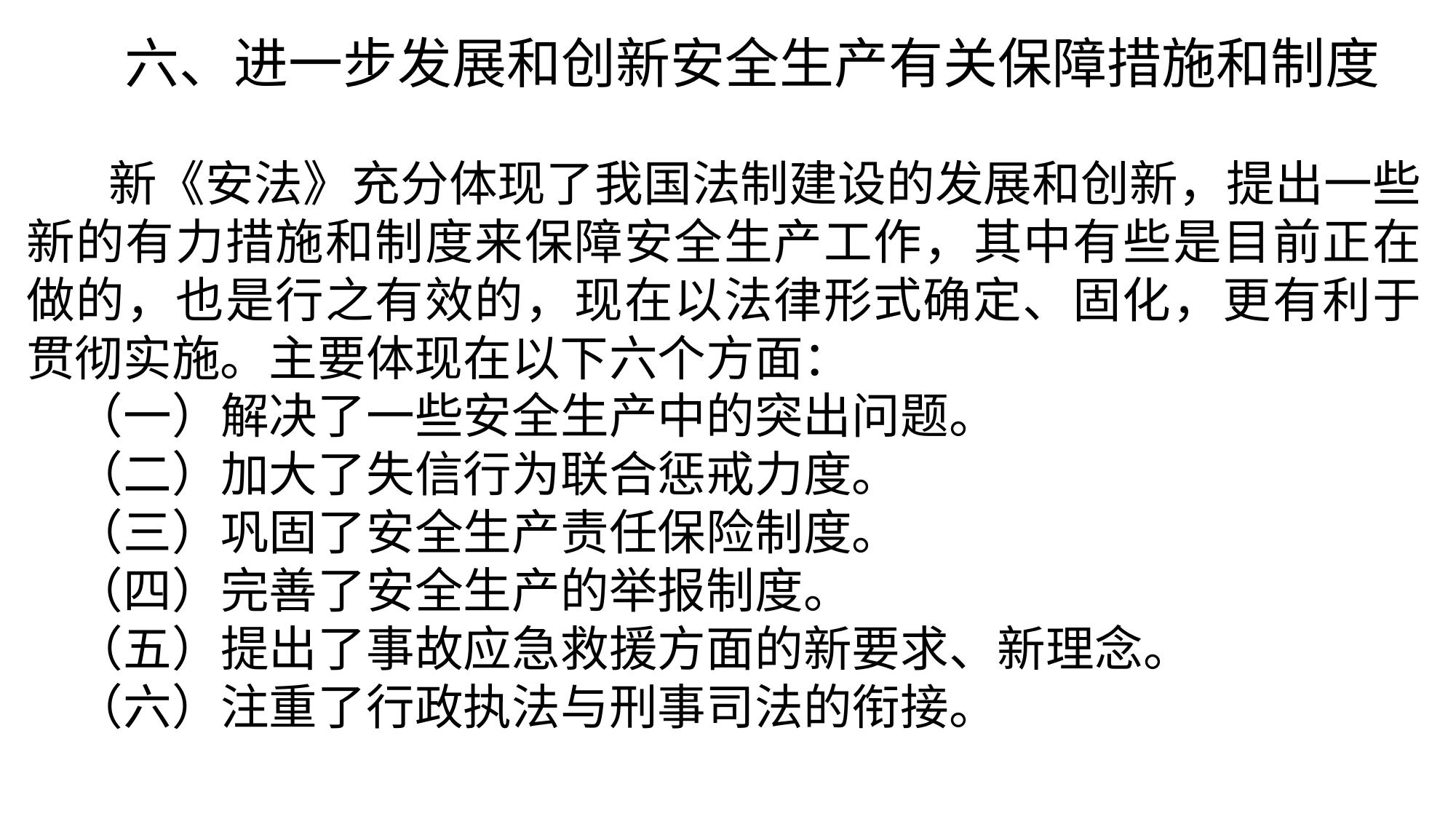

六、进一步发展和创新安全生产有关保障措施和制度

  新《安法》充分体现了我国法制建设的发展和创新，提出一些新的有力措施和制度来保障安全生产工作，其中有些是目前正在做的，也是行之有效的，现在以法律形式确定、固化，更有利于贯彻实施。主要体现在以下六个方面：
（一）解决了一些安全生产中的突出问题。
（二）加大了失信行为联合惩戒力度。
（三）巩固了安全生产责任保险制度。
（四）完善了安全生产的举报制度。
（五）提出了事故应急救援方面的新要求、新理念。
（六）注重了行政执法与刑事司法的衔接。